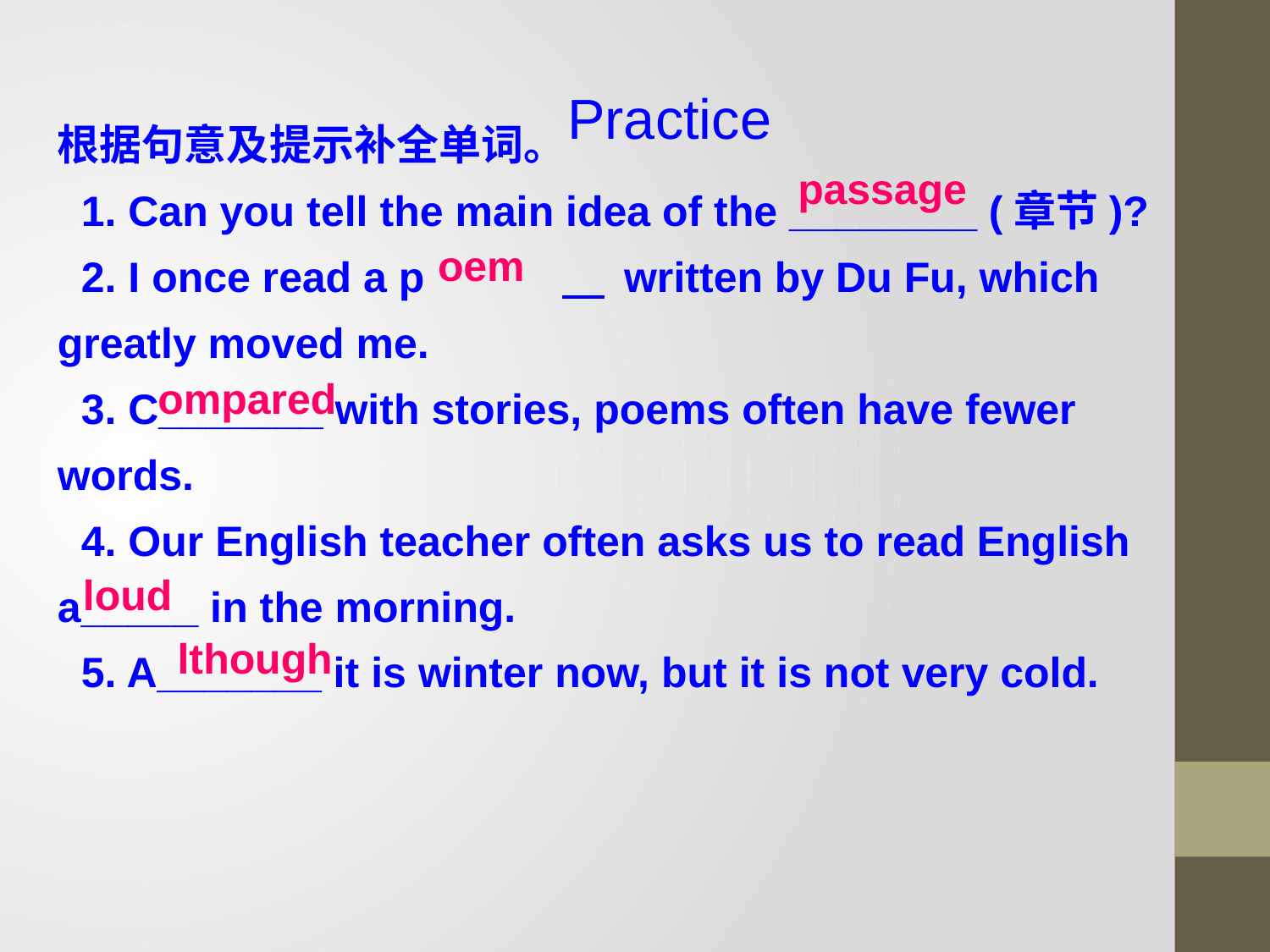

Practice
根据句意及提示补全单词。
  1. Can you tell the main idea of the ________ (章节)?
  2. I once read a p　　　　 written by Du Fu, which greatly moved me.
  3. C_______ with stories, poems often have fewer words.
  4. Our English teacher often asks us to read English a_____ in the morning.
  5. A_______ it is winter now, but it is not very cold.
passage
oem
ompared
loud
lthough